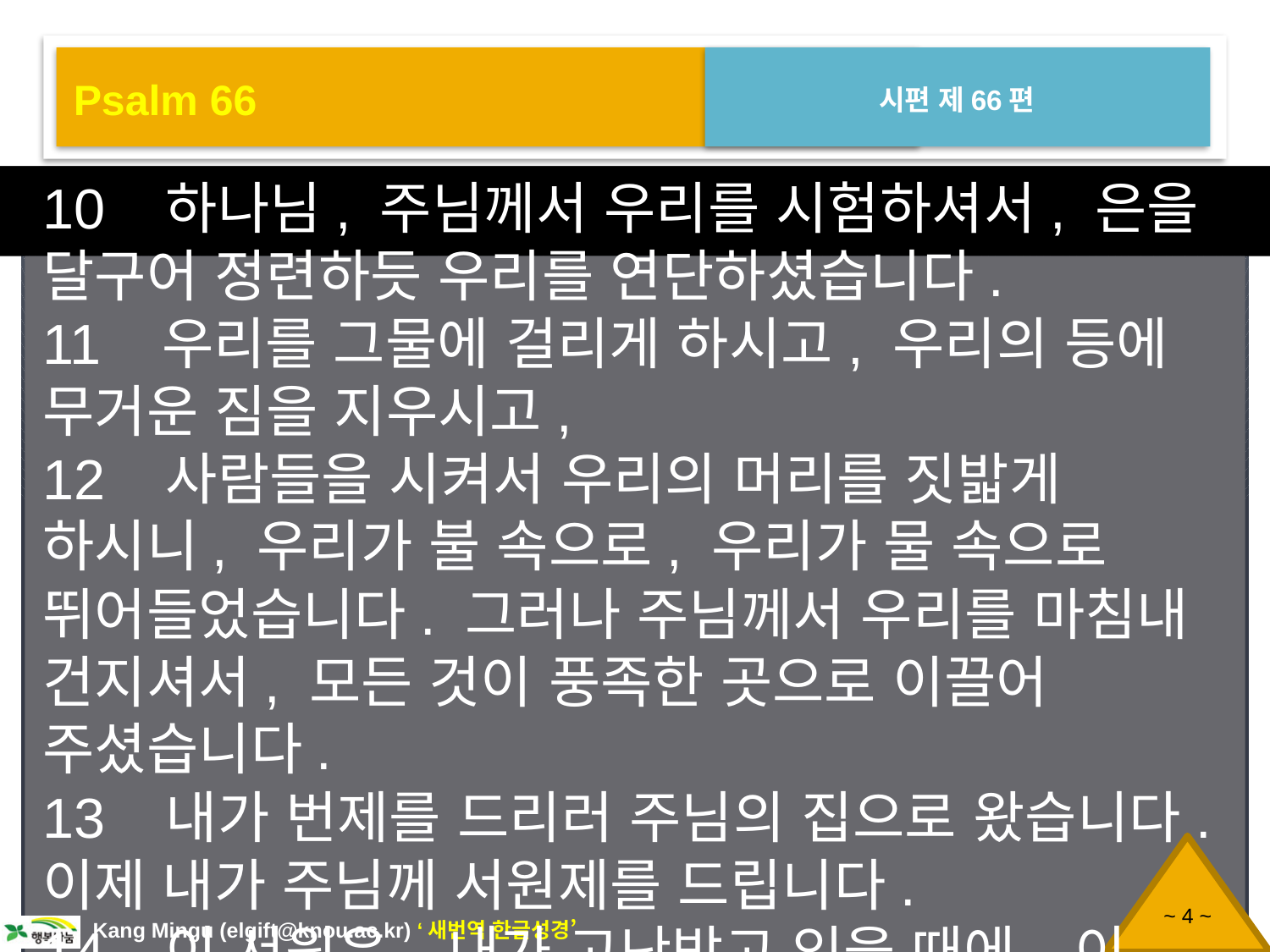

Psalm 66
시편 제66편
10   하나님, 주님께서 우리를 시험하셔서, 은을 달구어 정련하듯 우리를 연단하셨습니다.
11   우리를 그물에 걸리게 하시고, 우리의 등에 무거운 짐을 지우시고,
12   사람들을 시켜서 우리의 머리를 짓밟게 하시니, 우리가 불 속으로, 우리가 물 속으로 뛰어들었습니다. 그러나 주님께서 우리를 마침내 건지셔서, 모든 것이 풍족한 곳으로 이끌어 주셨습니다.
13   내가 번제를 드리러 주님의 집으로 왔습니다. 이제 내가 주님께 서원제를 드립니다.
14   이 서원은, 내가 고난받고 있을 때에, 이